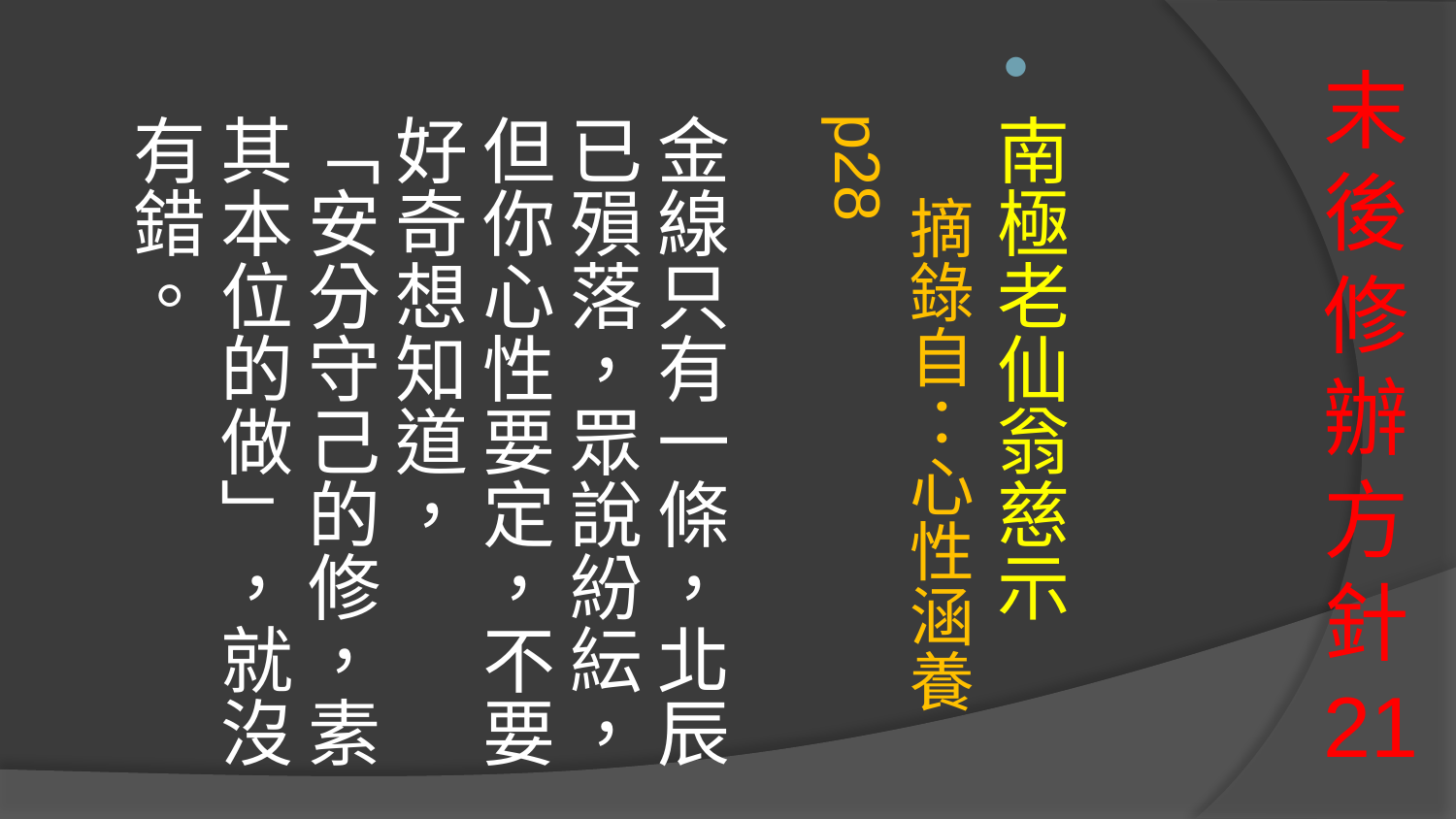

南極老仙翁慈示               摘錄自：心性涵養p28
金線只有一條，北辰已殞落，眾說紛紜，
但你心性要定，不要好奇想知道，
「安分守己的修，素其本位的做」，就沒有錯。
# 末後修辦方針 21